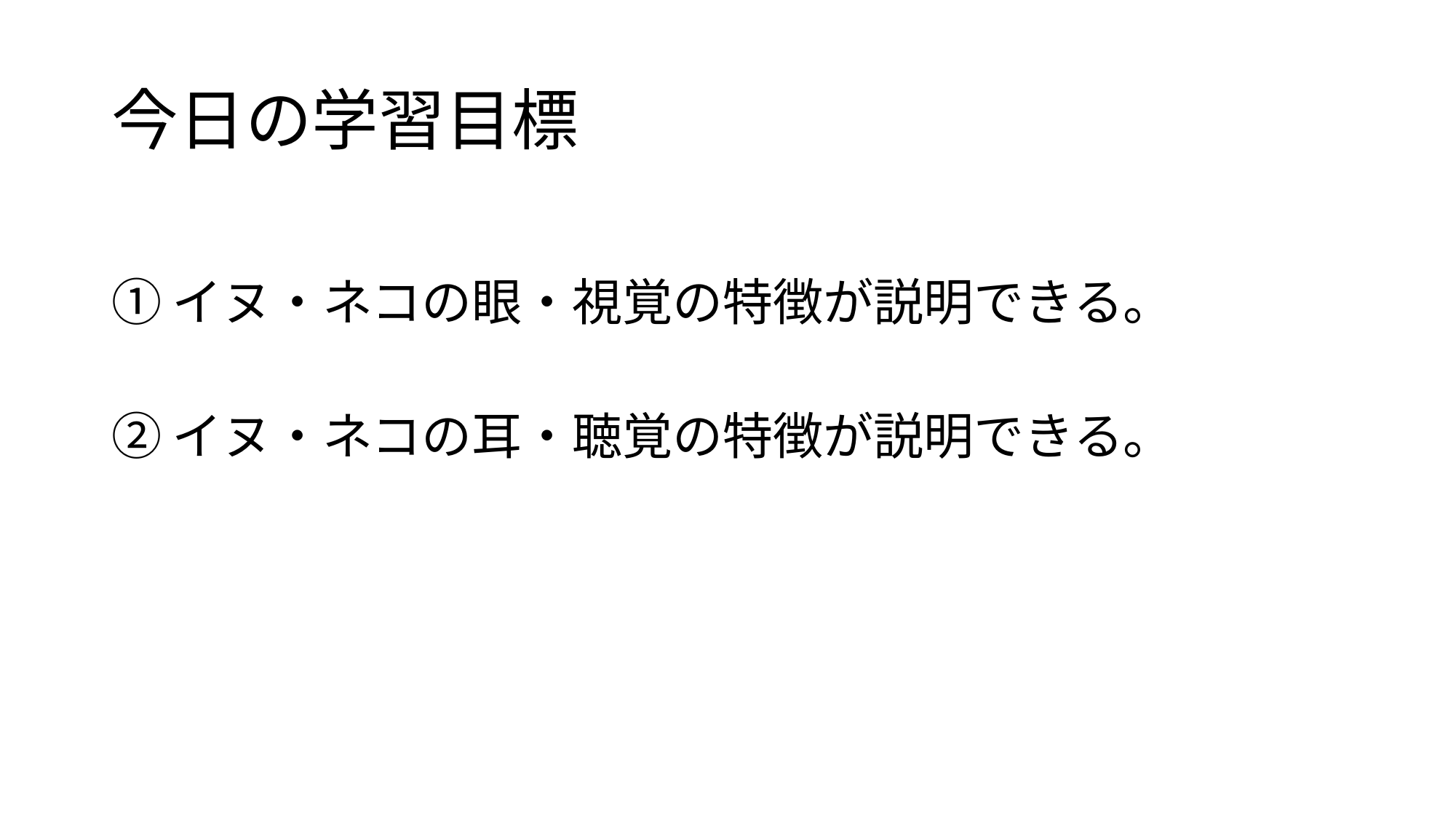

# 今日の学習目標
①イヌ・ネコの眼・視覚の特徴が説明できる。

②イヌ・ネコの耳・聴覚の特徴が説明できる。